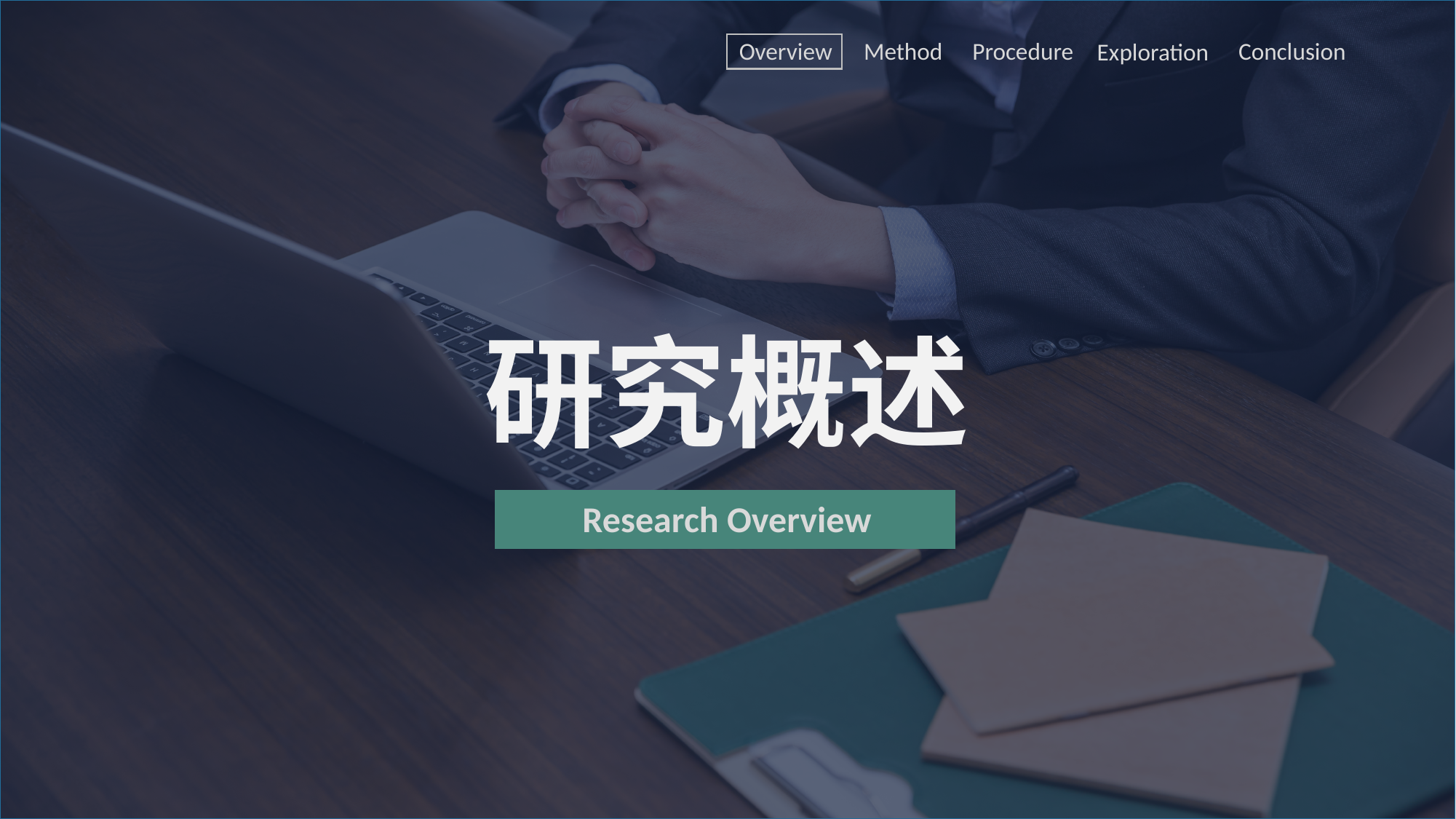

Overview
Method
Procedure
Conclusion
Exploration

研究概述

Research Overview